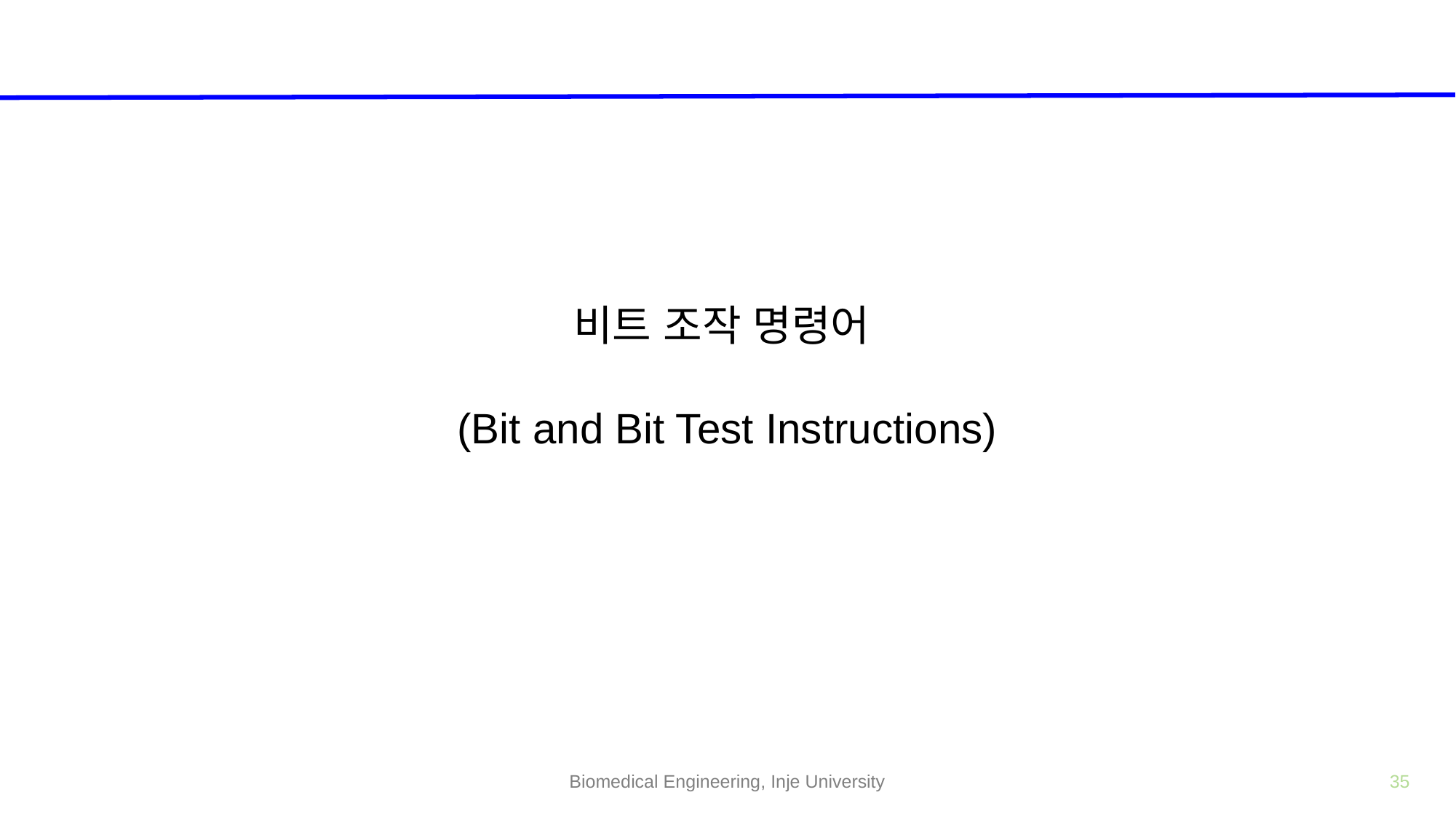

비트 조작 명령어
(Bit and Bit Test Instructions)
Biomedical Engineering, Inje University
35